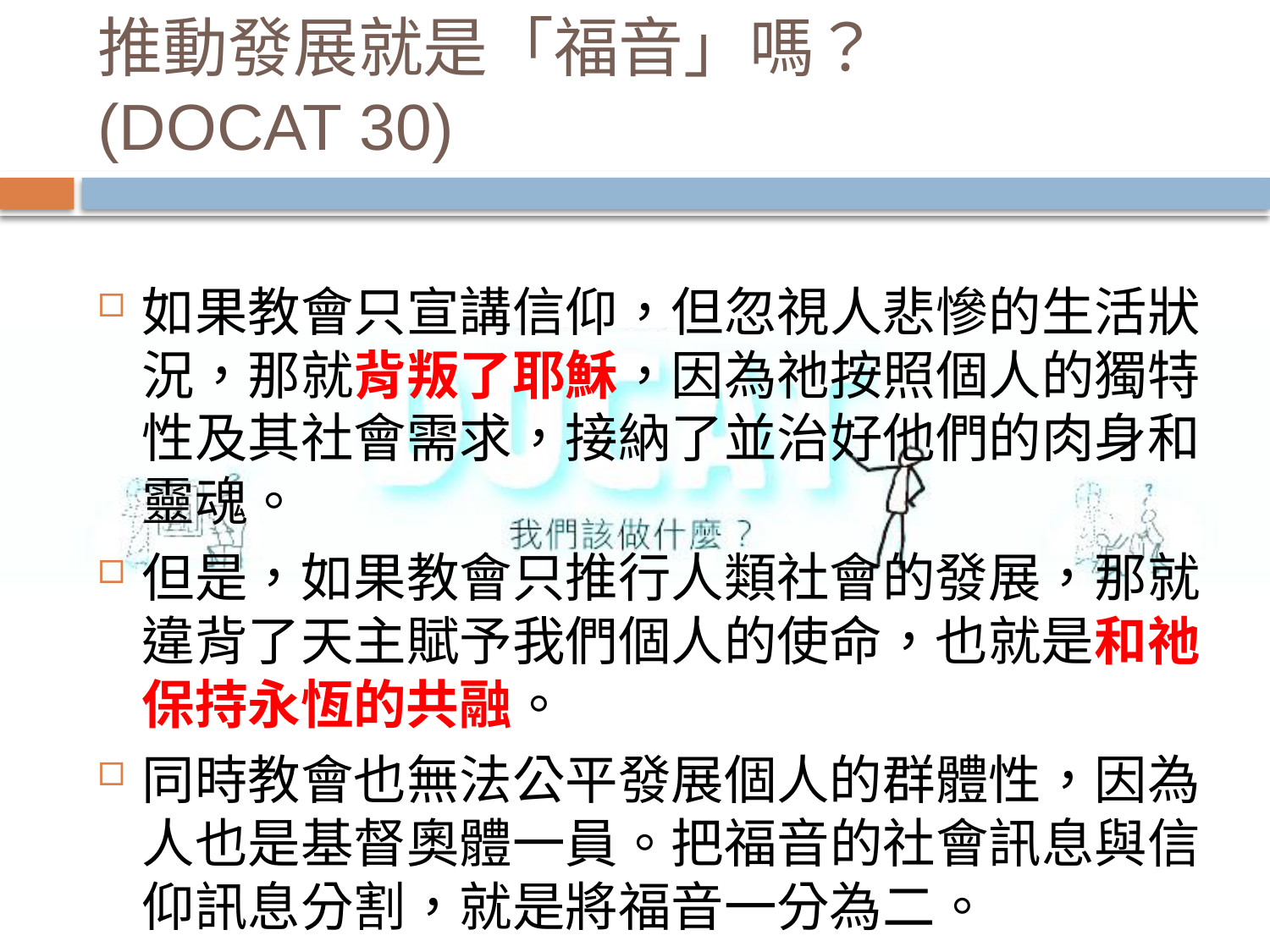

# 推動發展就是「福音」嗎？ (DOCAT 30)
如果教會只宣講信仰，但忽視人悲慘的生活狀況，那就背叛了耶穌，因為祂按照個人的獨特性及其社會需求，接納了並治好他們的肉身和靈魂。
但是，如果教會只推行人類社會的發展，那就違背了天主賦予我們個人的使命，也就是和祂保持永恆的共融。
同時教會也無法公平發展個人的群體性，因為人也是基督奧體一員。把福音的社會訊息與信仰訊息分割，就是將福音一分為二。